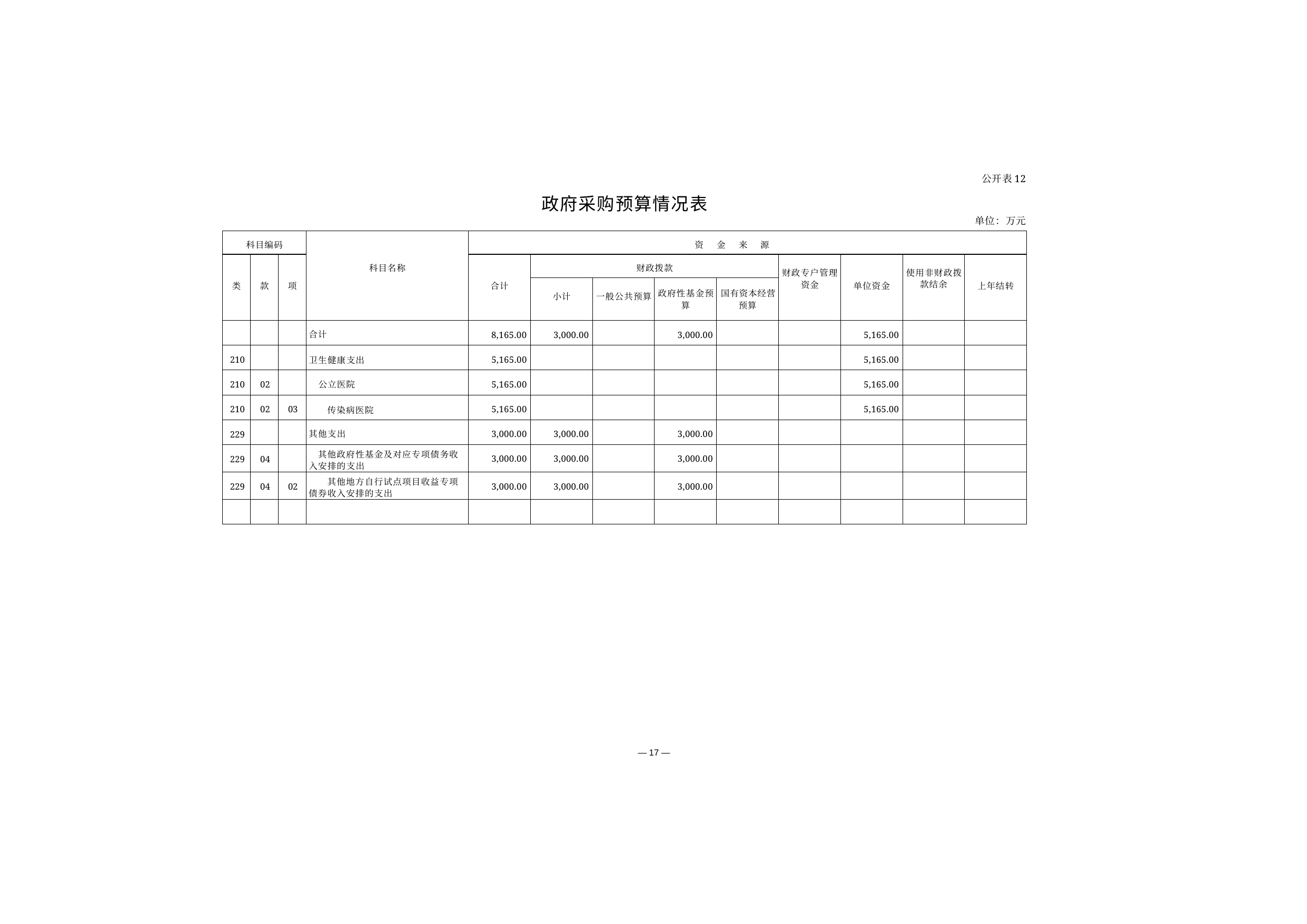

公开表12
政府采购预算情况表
单位：万元
| 科目编码 |  |  | 科目名称 | 资 金 来 源 |  |  |  |  |  |  |  |  |
| --- | --- | --- | --- | --- | --- | --- | --- | --- | --- | --- | --- | --- |
| 类 | 款 | 项 |  | 合计 | 财政拨款 |  |  |  | 财政专户管理 资金 | 单位资金 | 使用非财政拨 款结余 | 上年结转 |
|  |  |  |  |  | 小计 | 一般公共预算 | 政府性基金预 算 | 国有资本经营 预算 |  |  |  |  |
|  |  |  | 合计 | 8,165.00 | 3,000.00 |  | 3,000.00 |  |  | 5,165.00 |  |  |
| 210 |  |  | 卫生健康支出 | 5,165.00 |  |  |  |  |  | 5,165.00 |  |  |
| 210 | 02 |  | 公立医院 | 5,165.00 |  |  |  |  |  | 5,165.00 |  |  |
| 210 | 02 | 03 | 传染病医院 | 5,165.00 |  |  |  |  |  | 5,165.00 |  |  |
| 229 |  |  | 其他支出 | 3,000.00 | 3,000.00 |  | 3,000.00 |  |  |  |  |  |
| 229 | 04 |  | 其他政府性基金及对应专项债务收 入安排的支出 | 3,000.00 | 3,000.00 |  | 3,000.00 |  |  |  |  |  |
| 229 | 04 | 02 | 其他地方自行试点项目收益专项 债券收入安排的支出 | 3,000.00 | 3,000.00 |  | 3,000.00 |  |  |  |  |  |
|  |  |  |  |  |  |  |  |  |  |  |  |  |

— 17 —